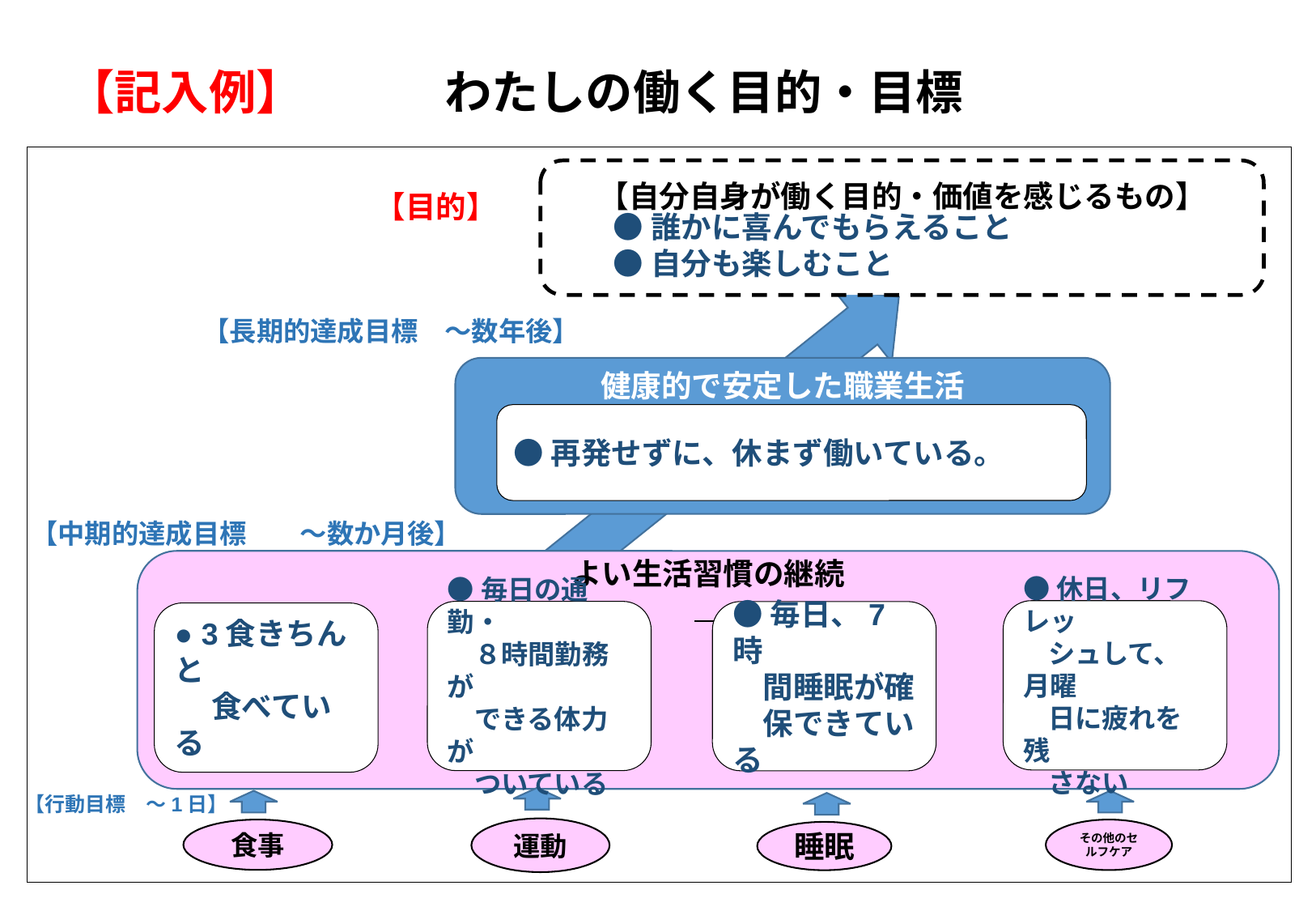

【記入例】　　　わたしの働く目的・目標

【自分自身が働く目的・価値を感じるもの】

【目的】

●誰かに喜んでもらえること
●自分も楽しむこと
【長期的達成目標　～数年後】
健康的で安定した職業生活

●再発せずに、休まず働いている。
【中期的達成目標　　～数か月後】

よい生活習慣の継続

●休日、リフレッ
   シュして、月曜
   日に疲れを残
   さない
●毎日の通勤・
　８時間勤務が
　できる体力が
　ついている
●毎日、7時
　間睡眠が確
　保できている
● 3食きちんと
　 食べている

【行動目標　～1日】
運動
食事
その他のセルフケア
睡眠